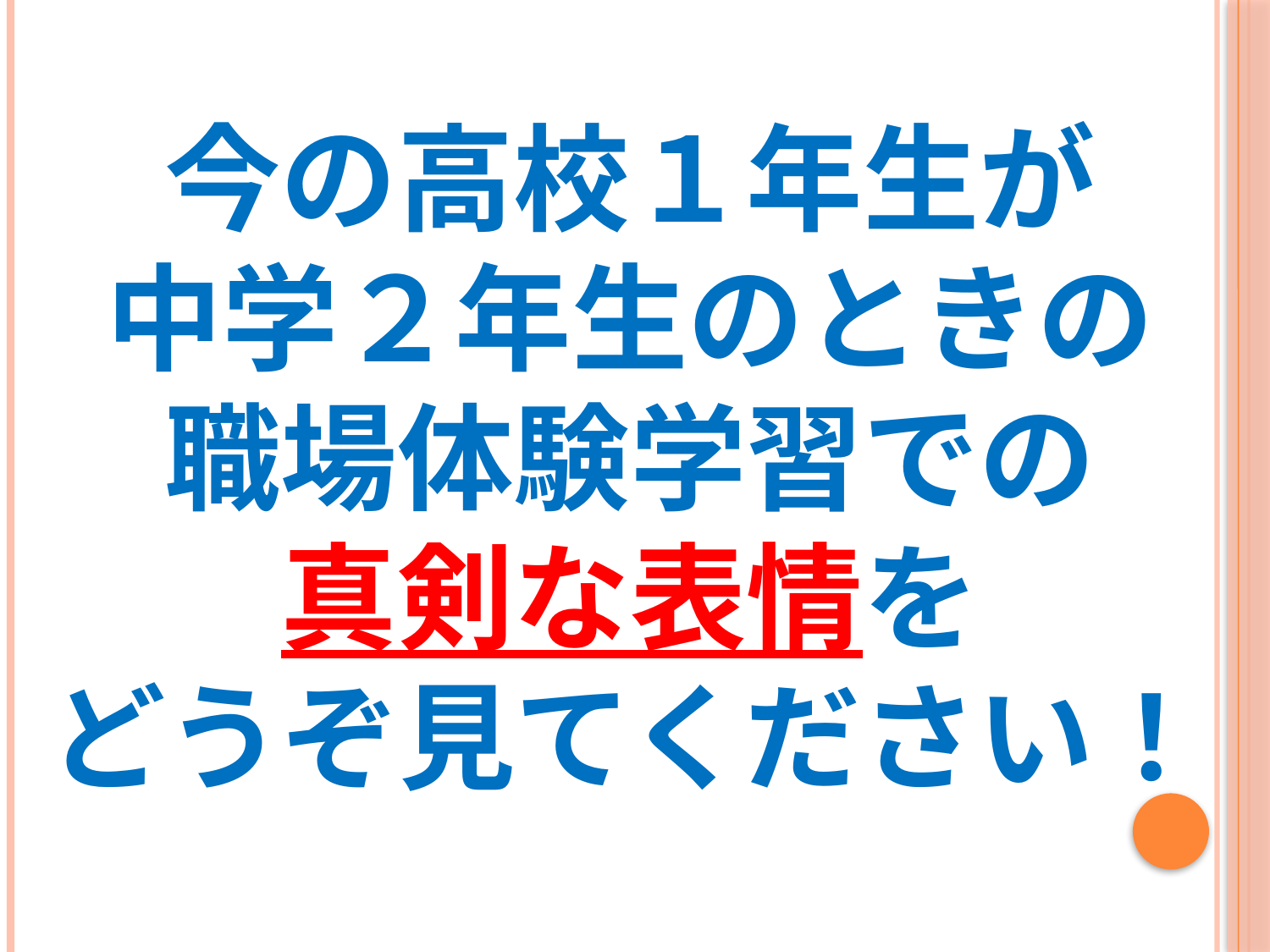

今の高校１年生が
中学２年生のときの
職場体験学習での
真剣な表情を
どうぞ見てください！